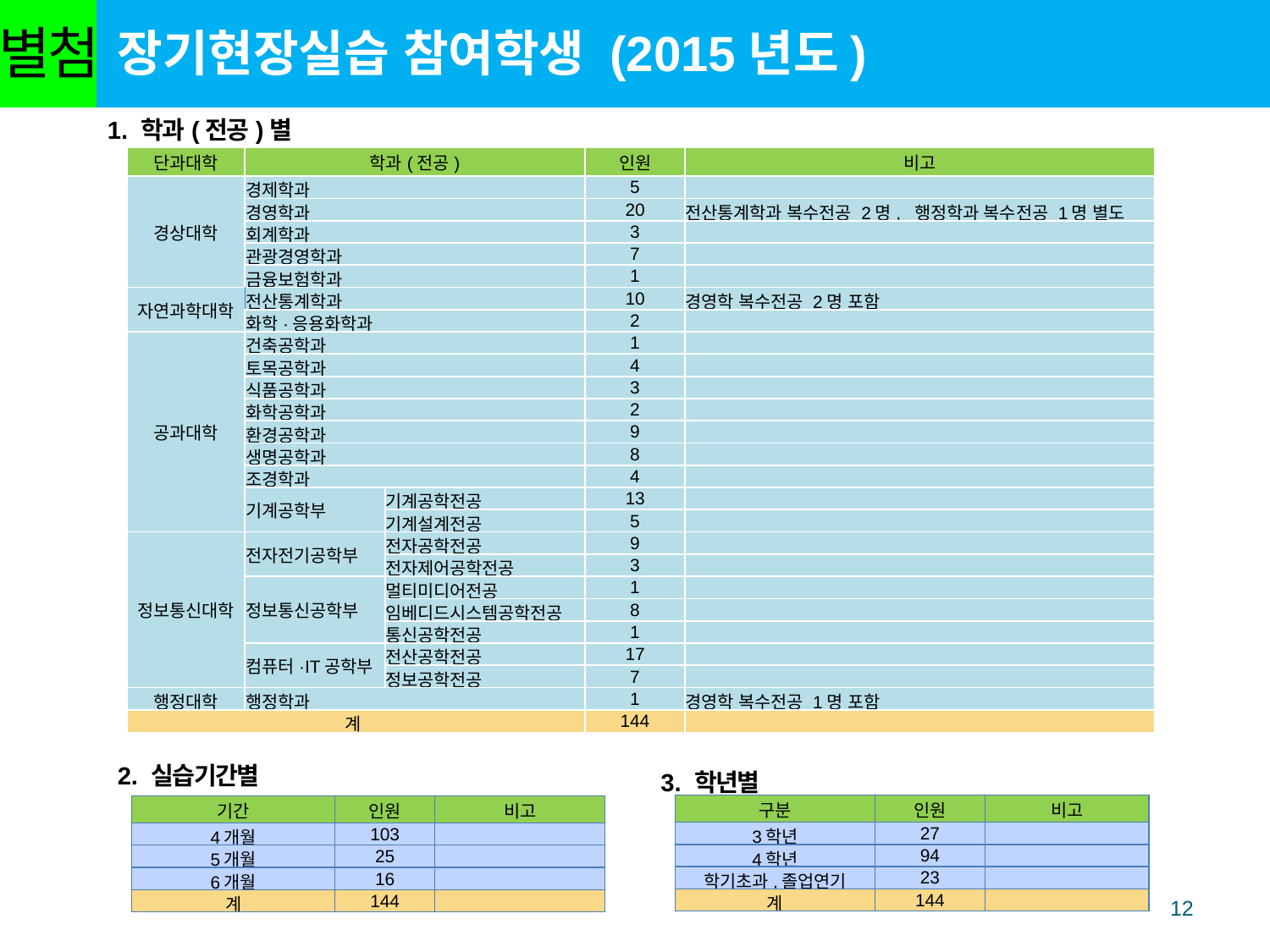

장기현장실습 참여학생 (2015년도)
별첨
1. 학과(전공)별
| 단과대학 | 학과(전공) |  | 인원 | 비고 |
| --- | --- | --- | --- | --- |
| 경상대학 | 경제학과 |  | 5 |  |
|  | 경영학과 |  | 20 | 전산통계학과 복수전공 2명, 행정학과 복수전공 1명 별도 |
|  | 회계학과 |  | 3 |  |
|  | 관광경영학과 |  | 7 |  |
|  | 금융보험학과 |  | 1 |  |
| 자연과학대학 | 전산통계학과 |  | 10 | 경영학 복수전공 2명 포함 |
|  | 화학·응용화학과 |  | 2 |  |
| 공과대학 | 건축공학과 |  | 1 |  |
|  | 토목공학과 |  | 4 |  |
|  | 식품공학과 |  | 3 |  |
|  | 화학공학과 |  | 2 |  |
|  | 환경공학과 |  | 9 |  |
|  | 생명공학과 |  | 8 |  |
|  | 조경학과 |  | 4 |  |
|  | 기계공학부 | 기계공학전공 | 13 |  |
|  |  | 기계설계전공 | 5 |  |
| 정보통신대학 | 전자전기공학부 | 전자공학전공 | 9 |  |
|  |  | 전자제어공학전공 | 3 |  |
|  | 정보통신공학부 | 멀티미디어전공 | 1 |  |
|  |  | 임베디드시스템공학전공 | 8 |  |
|  |  | 통신공학전공 | 1 |  |
|  | 컴퓨터·IT공학부 | 전산공학전공 | 17 |  |
|  |  | 정보공학전공 | 7 |  |
| 행정대학 | 행정학과 |  | 1 | 경영학 복수전공 1명 포함 |
| 계 |  |  | 144 |  |
2. 실습기간별
3. 학년별
| 구분 | 인원 | 비고 |
| --- | --- | --- |
| 3학년 | 27 |  |
| 4학년 | 94 |  |
| 학기초과,졸업연기 | 23 |  |
| 계 | 144 |  |
| 기간 | 인원 | 비고 |
| --- | --- | --- |
| 4개월 | 103 |  |
| 5개월 | 25 |  |
| 6개월 | 16 |  |
| 계 | 144 |  |
12